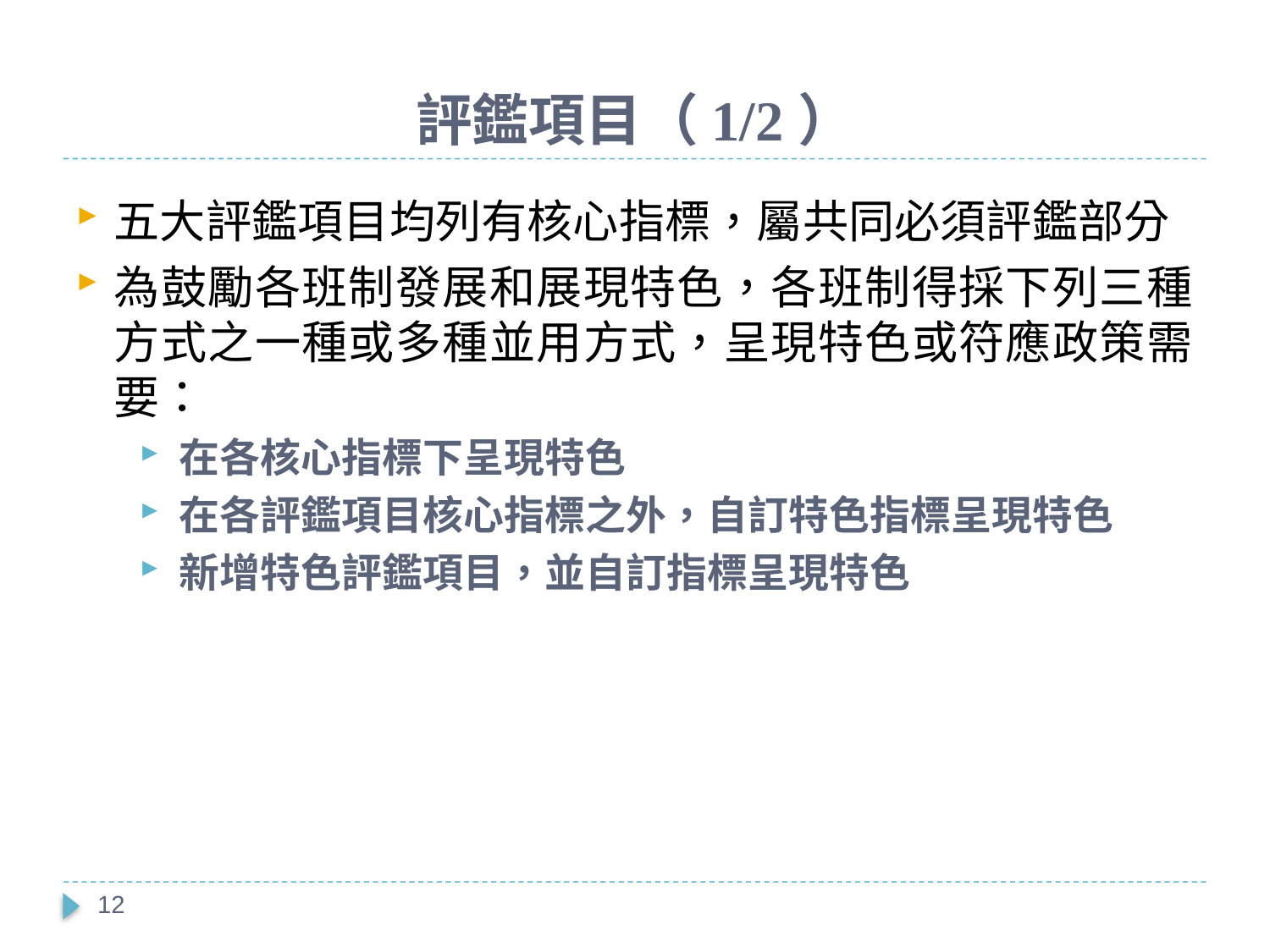

# 評鑑項目（1/2）
五大評鑑項目均列有核心指標，屬共同必須評鑑部分
為鼓勵各班制發展和展現特色，各班制得採下列三種方式之一種或多種並用方式，呈現特色或符應政策需要：
在各核心指標下呈現特色
在各評鑑項目核心指標之外，自訂特色指標呈現特色
新增特色評鑑項目，並自訂指標呈現特色
12